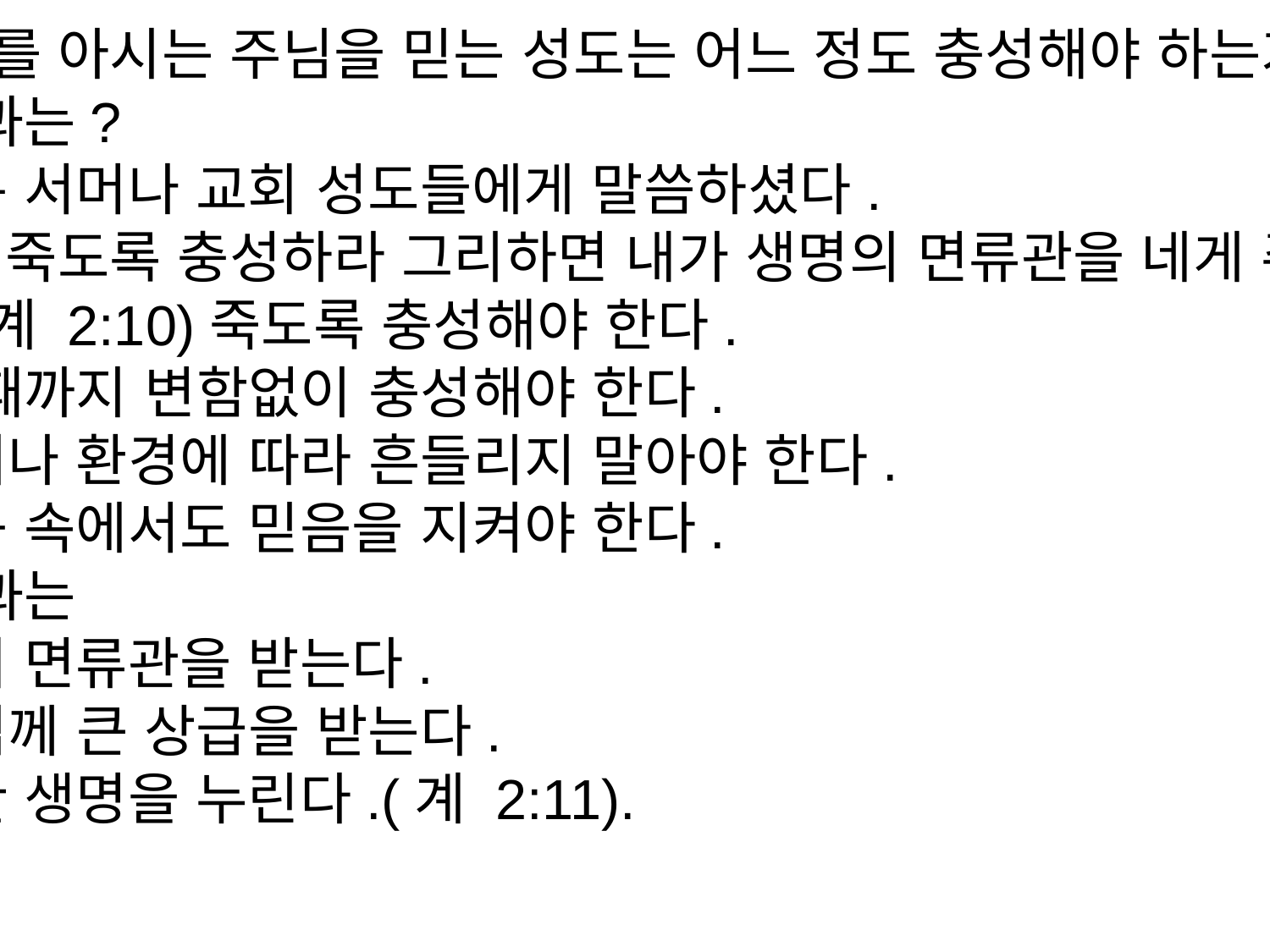

※ 나를 아시는 주님을 믿는 성도는 어느 정도 충성해야 하는가?
그 결과는?
주님은 서머나 교회 성도들에게 말씀하셨다.
"네가 죽도록 충성하라 그리하면 내가 생명의 면류관을 네게 주리라" (계 2:10)죽도록 충성해야 한다.
죽을 때까지 변함없이 충성해야 한다.
사람이나 환경에 따라 흔들리지 말아야 한다.
어려움 속에서도 믿음을 지켜야 한다.
그 결과는
생명의 면류관을 받는다.
하나님께 큰 상급을 받는다.
영원한 생명을 누린다.(계 2:11).